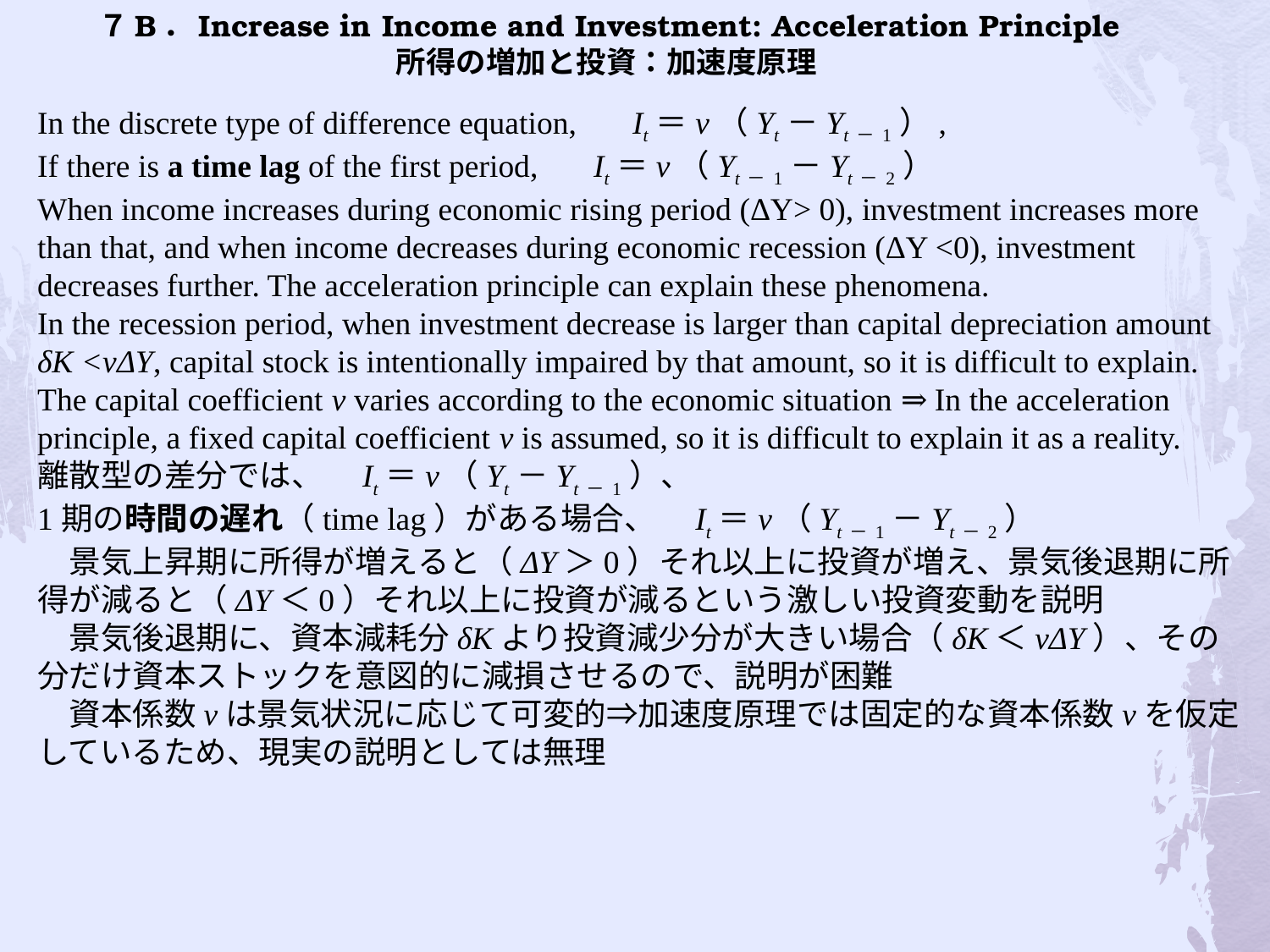

# ７B．Increase in Income and Investment: Acceleration Principle 所得の増加と投資：加速度原理
In the discrete type of difference equation, 　It＝v（Yt－Yt－1）,
If there is a time lag of the first period, 　It＝v（Yt－1－Yt－2）
When income increases during economic rising period (ΔY> 0), investment increases more than that, and when income decreases during economic recession (ΔY <0), investment decreases further. The acceleration principle can explain these phenomena.
In the recession period, when investment decrease is larger than capital depreciation amount δK <vΔY, capital stock is intentionally impaired by that amount, so it is difficult to explain.
The capital coefficient v varies according to the economic situation ⇒ In the acceleration principle, a fixed capital coefficient v is assumed, so it is difficult to explain it as a reality.
離散型の差分では、　It＝v（Yt－Yt－1）、
1期の時間の遅れ（time lag）がある場合、　It＝v（Yt－1－Yt－2）
　景気上昇期に所得が増えると（ΔY＞0）それ以上に投資が増え、景気後退期に所得が減ると（ΔY＜0）それ以上に投資が減るという激しい投資変動を説明
　景気後退期に、資本減耗分δKより投資減少分が大きい場合（δK＜vΔY）、その分だけ資本ストックを意図的に減損させるので、説明が困難
　資本係数vは景気状況に応じて可変的⇒加速度原理では固定的な資本係数vを仮定しているため、現実の説明としては無理